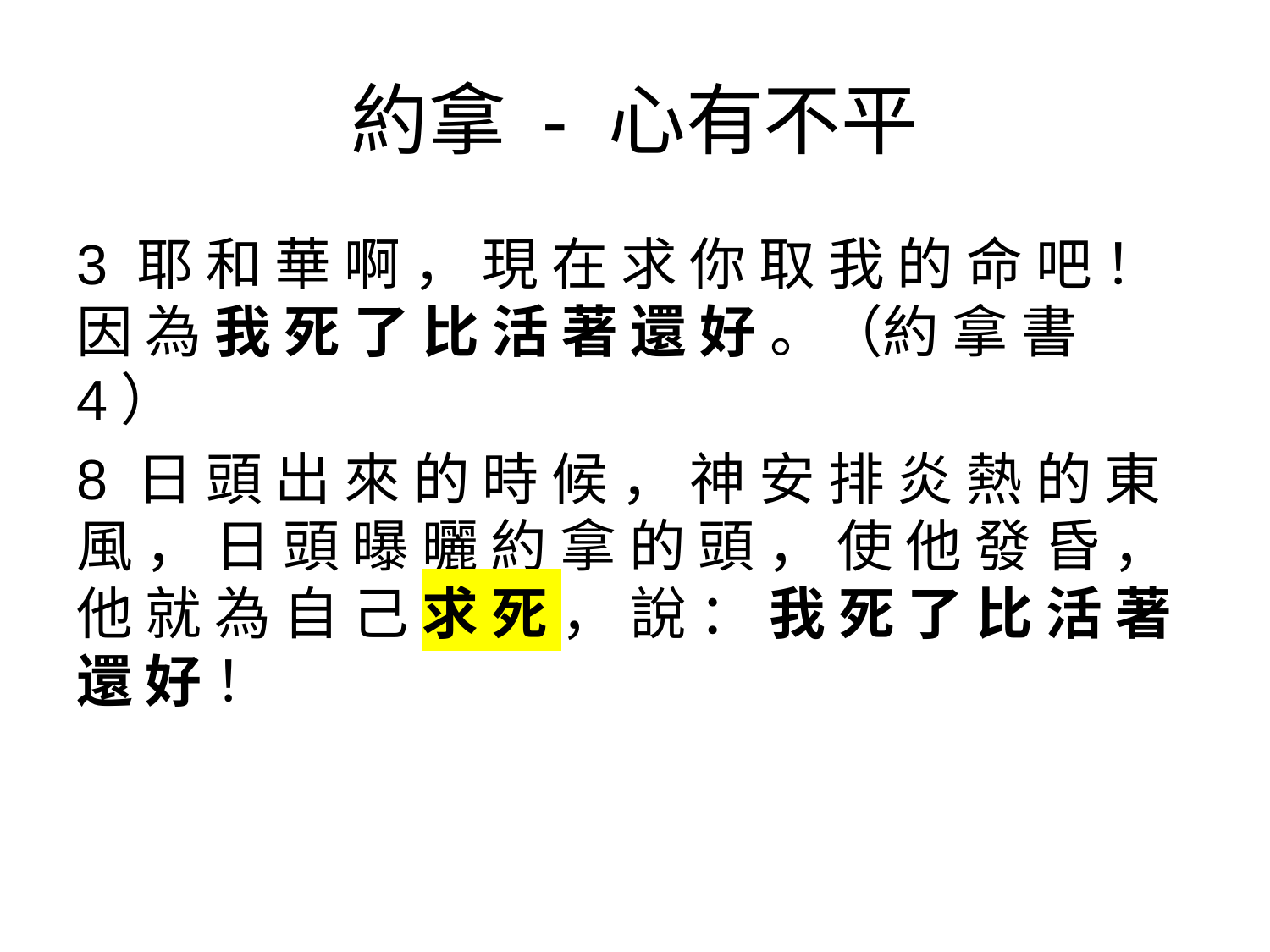

# 約拿 - 心有不平
3 耶 和 華 啊 ， 現 在 求 你 取 我 的 命 吧 ！ 因 為 我 死 了 比 活 著 還 好 。（約 拿 書 4）
8 日 頭 出 來 的 時 候 ， 神 安 排 炎 熱 的 東 風 ， 日 頭 曝 曬 約 拿 的 頭 ， 使 他 發 昏 ， 他 就 為 自 己 求 死 ， 說 ： 我 死 了 比 活 著 還 好 ！